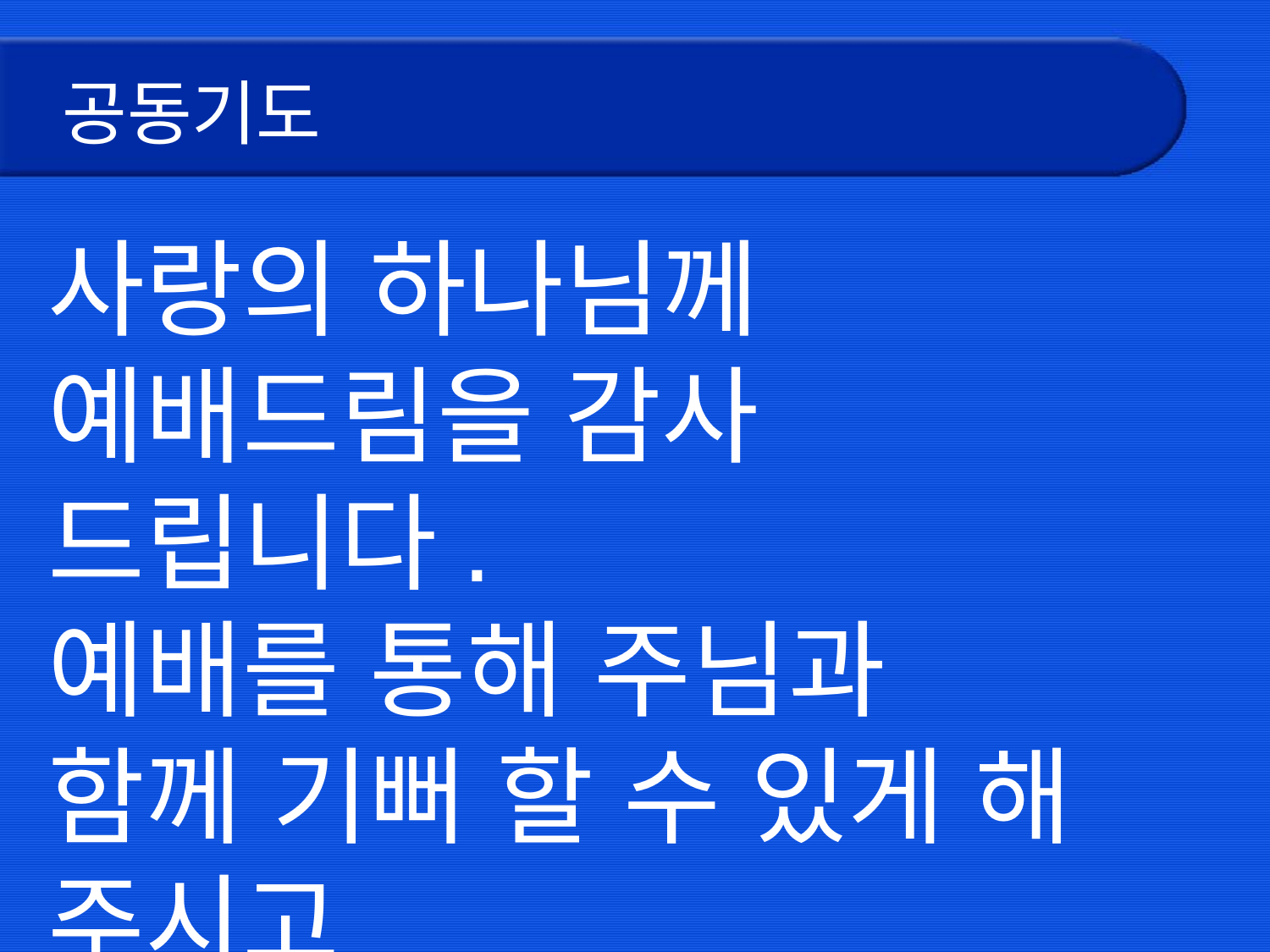

# 공동기도

사랑의 하나님께 예배드림을 감사 드립니다.
예배를 통해 주님과
함께 기뻐 할 수 있게 해 주시고